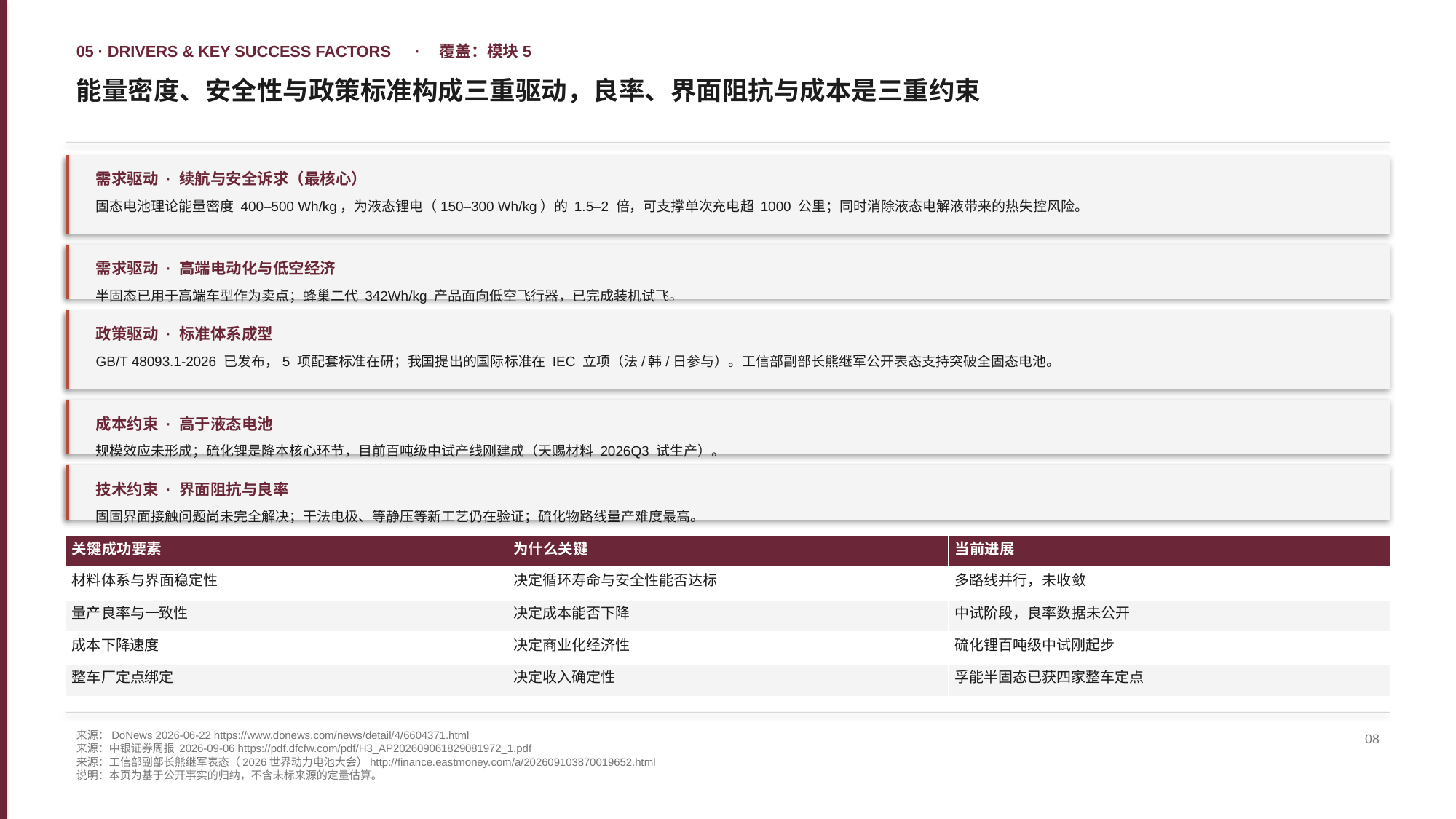

05 · DRIVERS & KEY SUCCESS FACTORS　·　覆盖：模块5
能量密度、安全性与政策标准构成三重驱动，良率、界面阻抗与成本是三重约束

需求驱动 · 续航与安全诉求（最核心）
固态电池理论能量密度 400–500 Wh/kg，为液态锂电（150–300 Wh/kg）的 1.5–2 倍，可支撑单次充电超 1000 公里；同时消除液态电解液带来的热失控风险。

需求驱动 · 高端电动化与低空经济
半固态已用于高端车型作为卖点；蜂巢二代 342Wh/kg 产品面向低空飞行器，已完成装机试飞。

政策驱动 · 标准体系成型
GB/T 48093.1-2026 已发布，5 项配套标准在研；我国提出的国际标准在 IEC 立项（法/韩/日参与）。工信部副部长熊继军公开表态支持突破全固态电池。

成本约束 · 高于液态电池
规模效应未形成；硫化锂是降本核心环节，目前百吨级中试产线刚建成（天赐材料 2026Q3 试生产）。

技术约束 · 界面阻抗与良率
固固界面接触问题尚未完全解决；干法电极、等静压等新工艺仍在验证；硫化物路线量产难度最高。
| 关键成功要素 | 为什么关键 | 当前进展 |
| --- | --- | --- |
| 材料体系与界面稳定性 | 决定循环寿命与安全性能否达标 | 多路线并行，未收敛 |
| 量产良率与一致性 | 决定成本能否下降 | 中试阶段，良率数据未公开 |
| 成本下降速度 | 决定商业化经济性 | 硫化锂百吨级中试刚起步 |
| 整车厂定点绑定 | 决定收入确定性 | 孚能半固态已获四家整车定点 |

来源：DoNews 2026-06-22 https://www.donews.com/news/detail/4/6604371.html
来源：中银证券周报 2026-09-06 https://pdf.dfcfw.com/pdf/H3_AP202609061829081972_1.pdf
来源：工信部副部长熊继军表态（2026世界动力电池大会）http://finance.eastmoney.com/a/202609103870019652.html
说明：本页为基于公开事实的归纳，不含未标来源的定量估算。
08